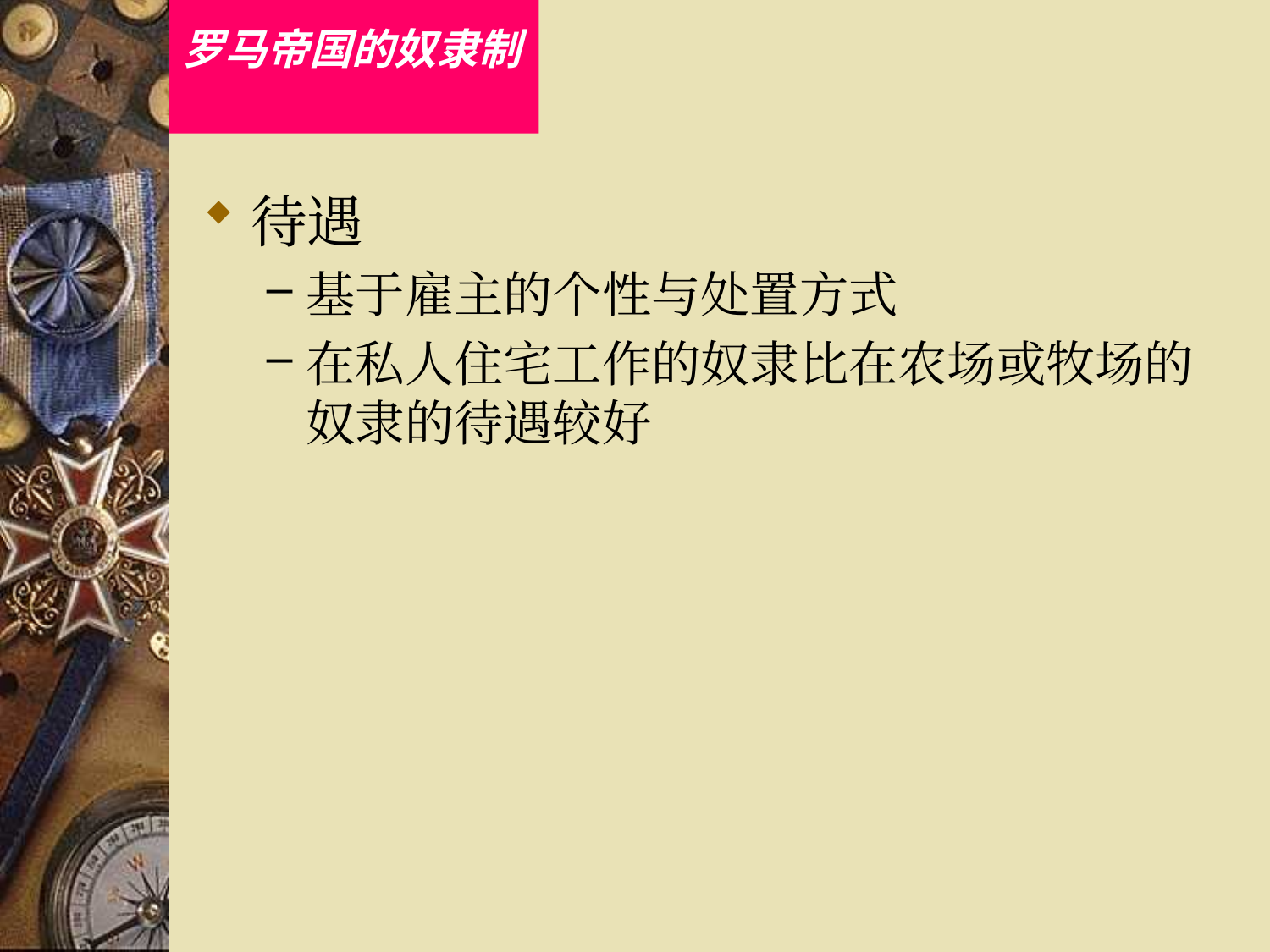

# 罗马帝国的奴隶制
待遇
基于雇主的个性与处置方式
在私人住宅工作的奴隶比在农场或牧场的奴隶的待遇较好